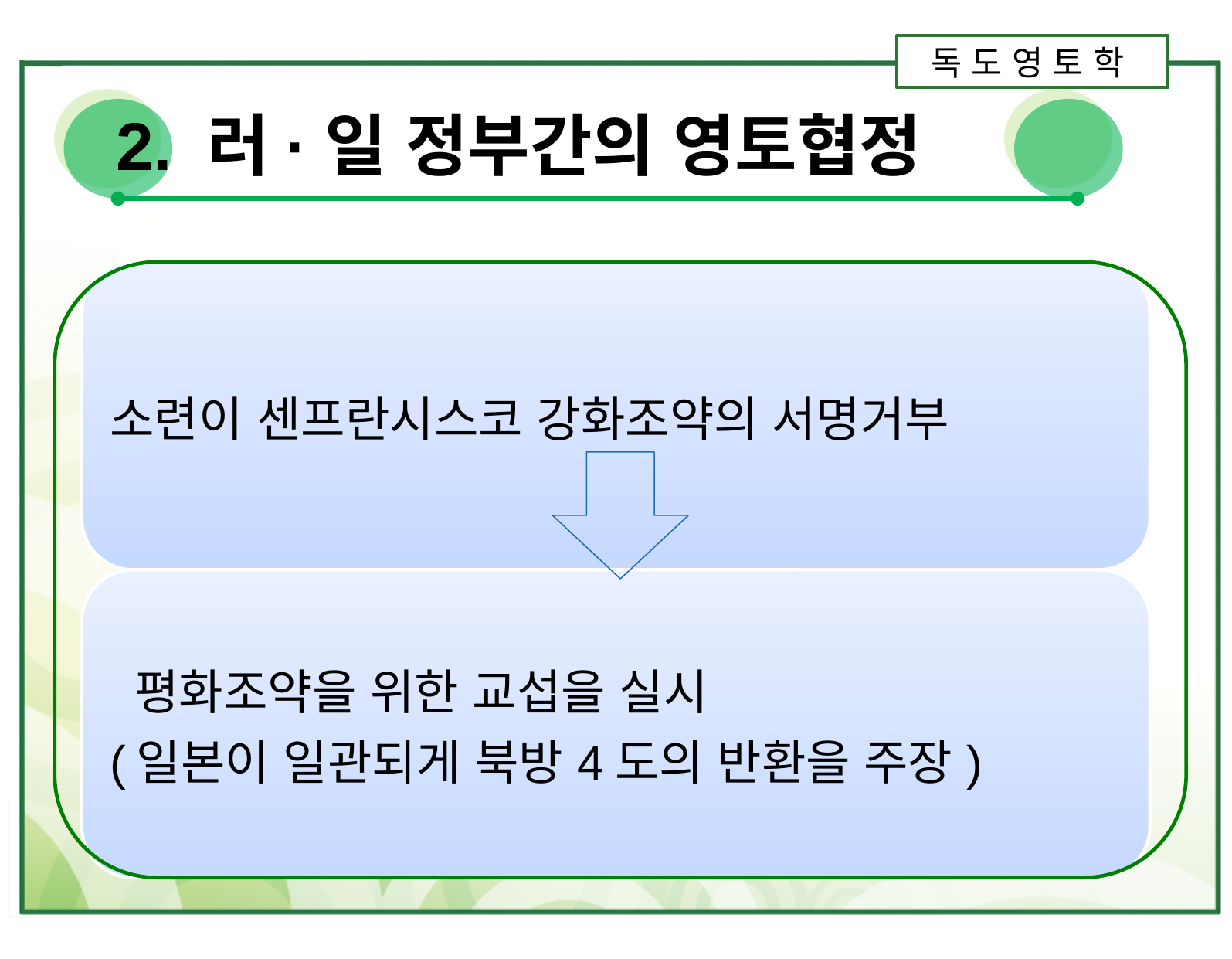

독 도 영 토 학

# 2. 러·일 정부간의 영토협정

소련이 센프란시스코 강화조약의 서명거부
 평화조약을 위한 교섭을 실시
(일본이 일관되게 북방4도의 반환을 주장)